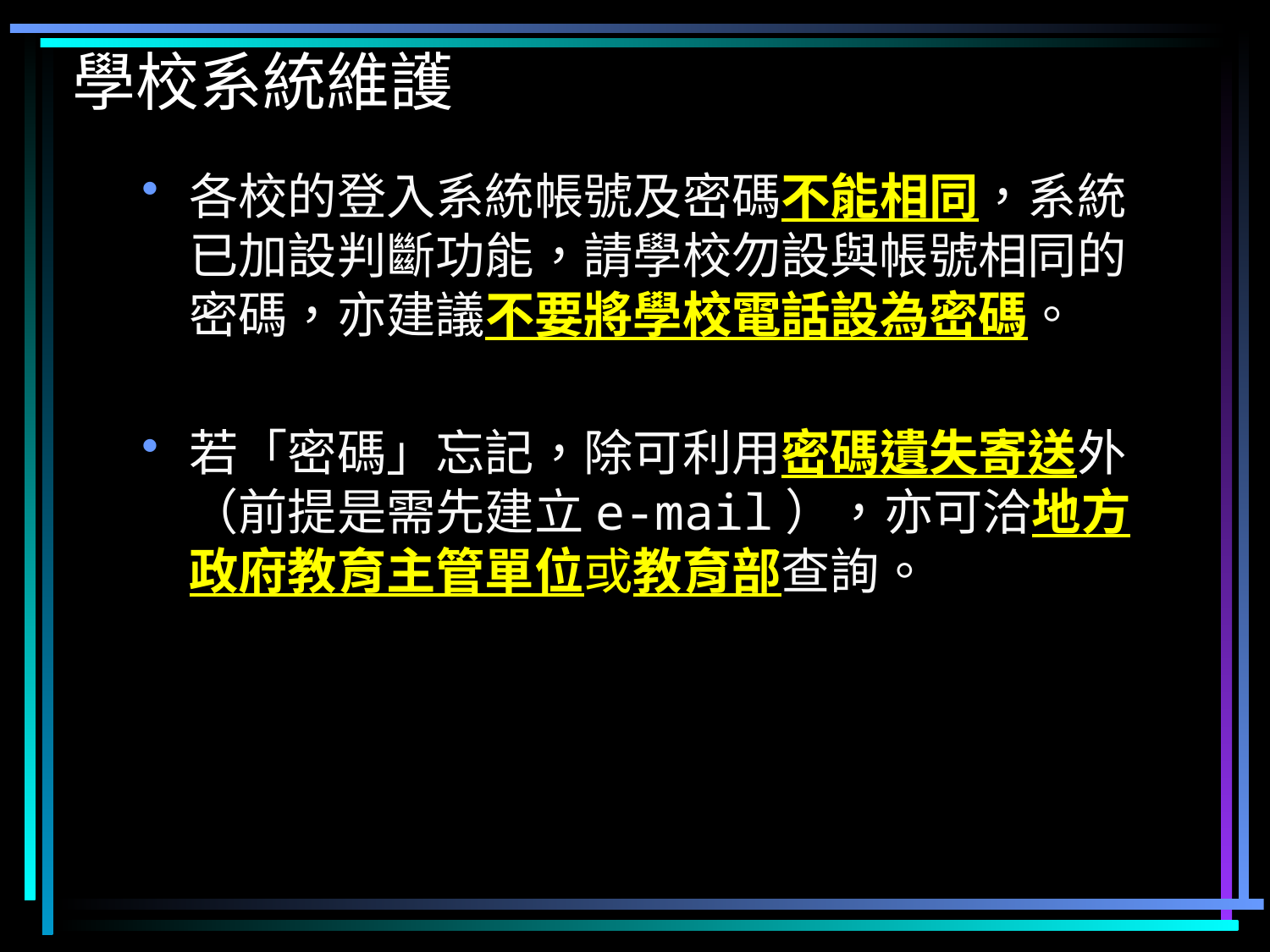

學校系統維護
各校的登入系統帳號及密碼不能相同，系統已加設判斷功能，請學校勿設與帳號相同的密碼，亦建議不要將學校電話設為密碼。

若「密碼」忘記，除可利用密碼遺失寄送外（前提是需先建立e-mail），亦可洽地方政府教育主管單位或教育部查詢。